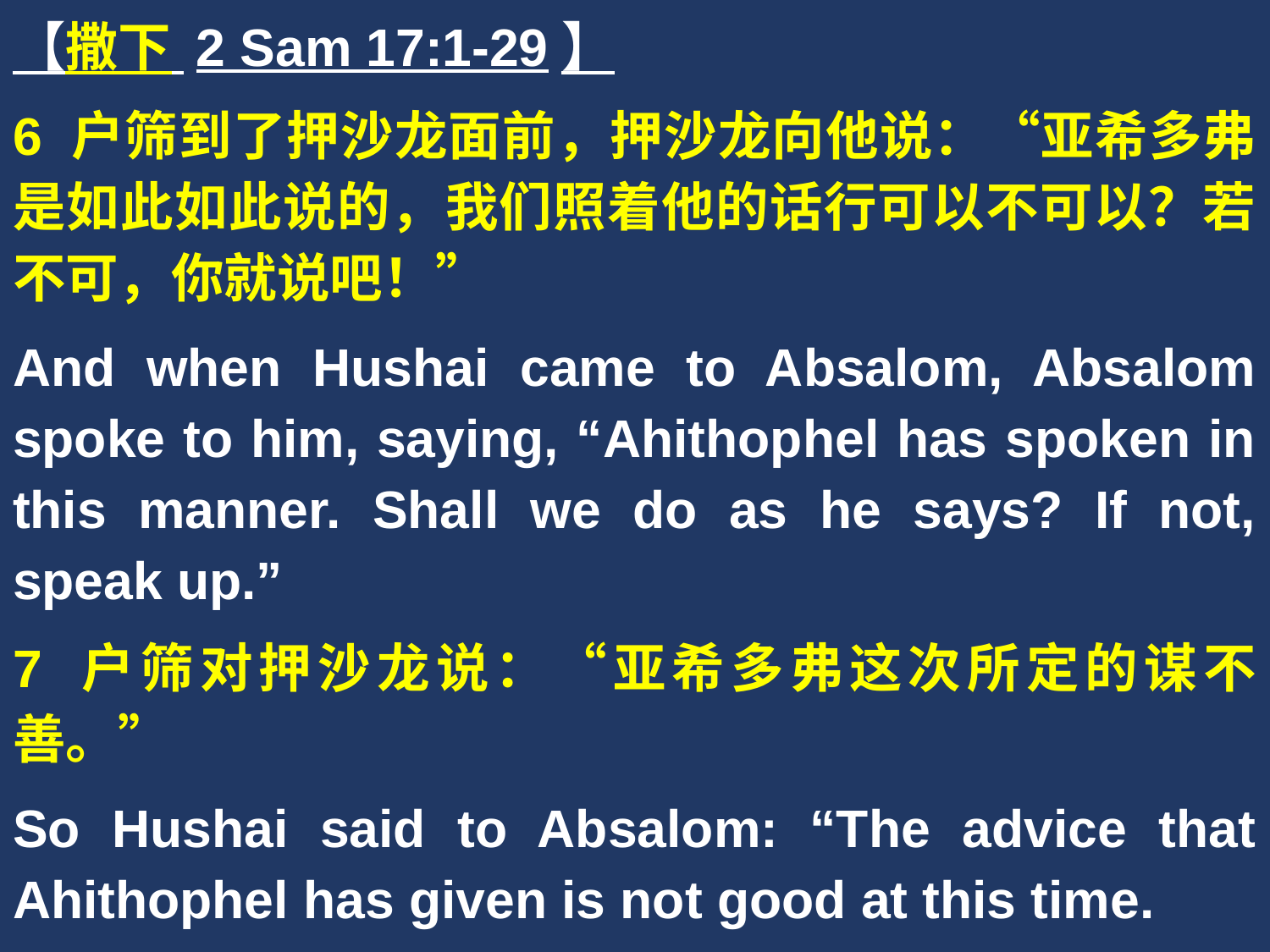

【撒下 2 Sam 17:1-29】
6 户筛到了押沙龙面前，押沙龙向他说：“亚希多弗是如此如此说的，我们照着他的话行可以不可以？若不可，你就说吧！”
And when Hushai came to Absalom, Absalom spoke to him, saying, “Ahithophel has spoken in this manner. Shall we do as he says? If not, speak up.”
7 户筛对押沙龙说：“亚希多弗这次所定的谋不善。”
So Hushai said to Absalom: “The advice that Ahithophel has given is not good at this time.